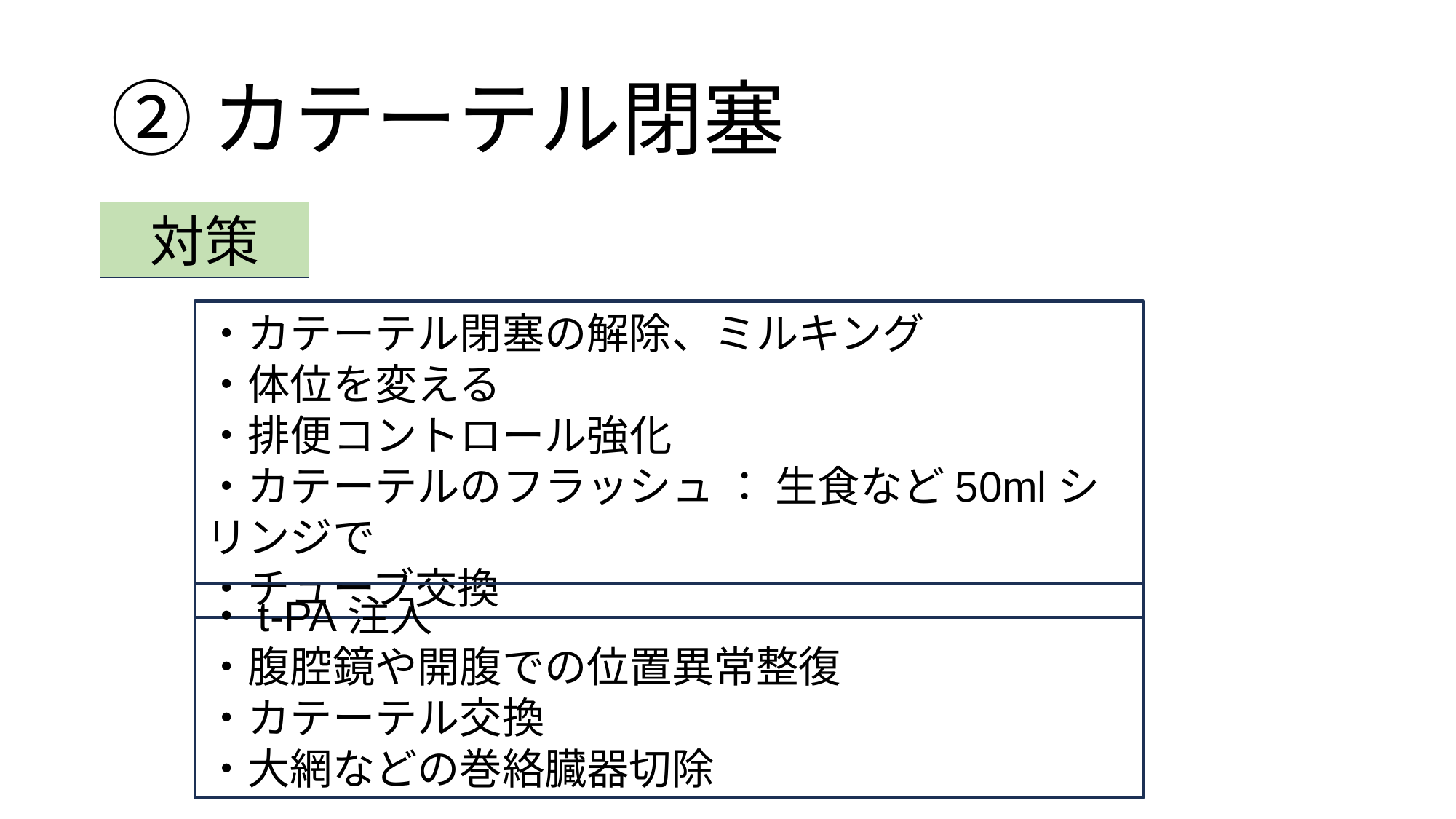

# ②カテーテル閉塞
対策
・カテーテル閉塞の解除、ミルキング
・体位を変える
・排便コントロール強化
・カテーテルのフラッシュ ： 生食など50mlシリンジで
・チューブ交換
・t-PA注入
・腹腔鏡や開腹での位置異常整復
・カテーテル交換
・大網などの巻絡臓器切除